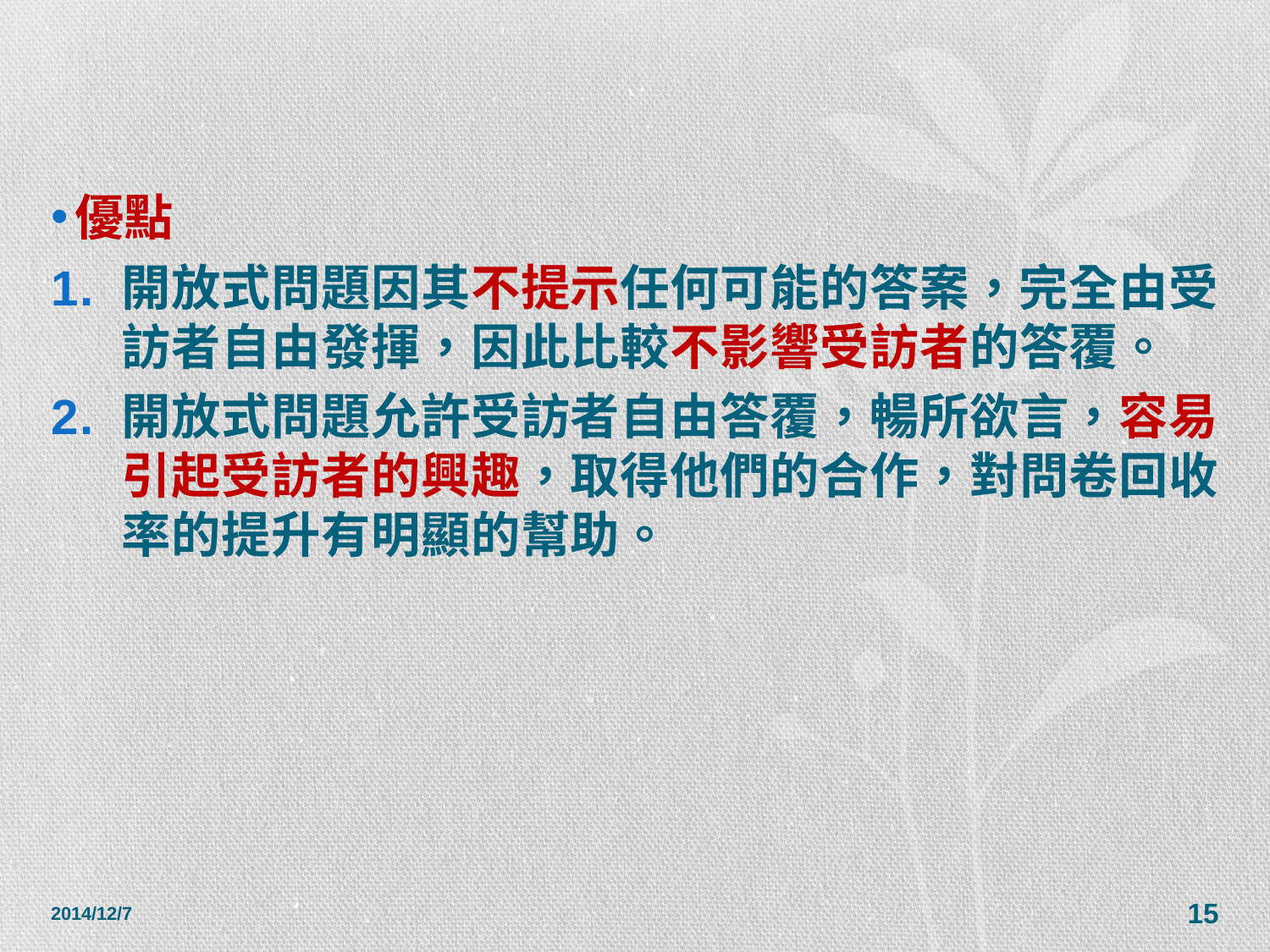

#
優點
開放式問題因其不提示任何可能的答案，完全由受訪者自由發揮，因此比較不影響受訪者的答覆。
開放式問題允許受訪者自由答覆，暢所欲言，容易引起受訪者的興趣，取得他們的合作，對問卷回收率的提升有明顯的幫助。

2014/12/7
15